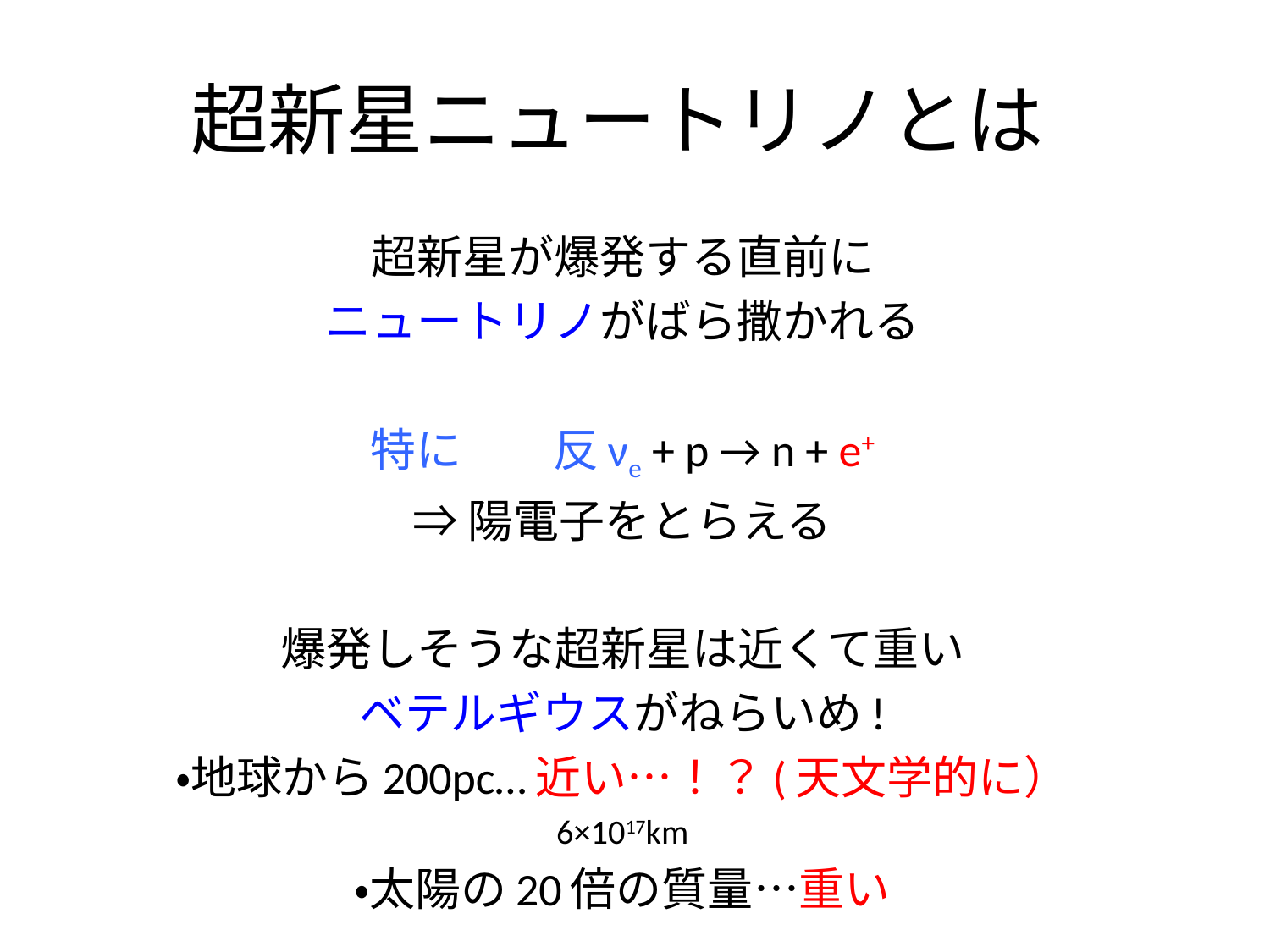

# 超新星ニュートリノとは
超新星が爆発する直前に
ニュートリノがばら撒かれる

特に　　反νe + p → n + e+
⇒陽電子をとらえる

爆発しそうな超新星は近くて重い
ベテルギウスがねらいめ!
・地球から200pc…近い…！？(天文学的に）
6×1017km
・太陽の20倍の質量…重い